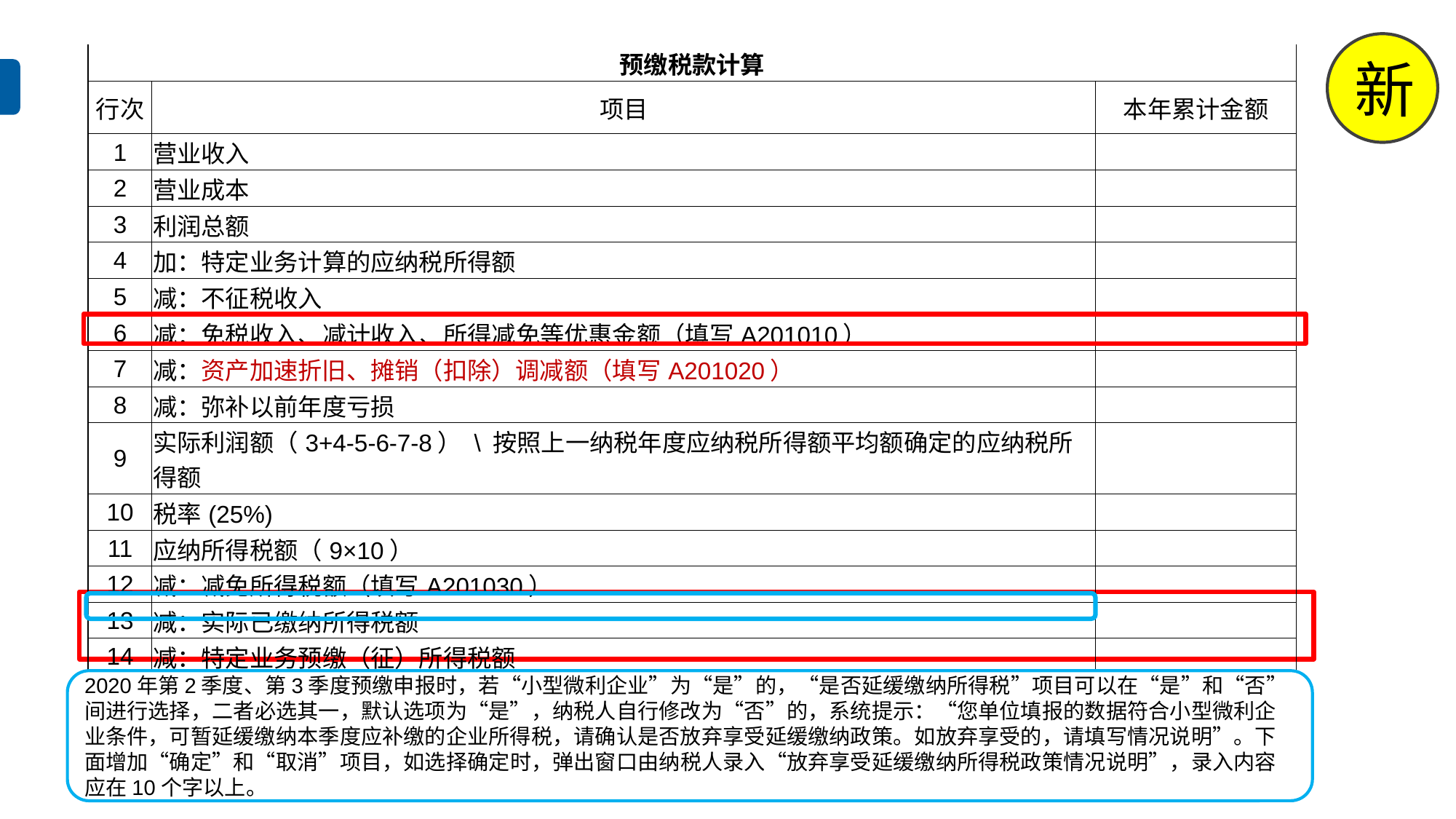

新
| 预缴税款计算 |  |  |
| --- | --- | --- |
| 行次 | 项目 | 本年累计金额 |
| 1 | 营业收入 |  |
| 2 | 营业成本 |  |
| 3 | 利润总额 |  |
| 4 | 加：特定业务计算的应纳税所得额 |  |
| 5 | 减：不征税收入 |  |
| 6 | 减：免税收入、减计收入、所得减免等优惠金额（填写A201010） |  |
| 7 | 减：资产加速折旧、摊销（扣除）调减额（填写A201020） |  |
| 8 | 减：弥补以前年度亏损 |  |
| 9 | 实际利润额（3+4-5-6-7-8） \ 按照上一纳税年度应纳税所得额平均额确定的应纳税所得额 |  |
| 10 | 税率(25%) |  |
| 11 | 应纳所得税额（9×10） |  |
| 12 | 减：减免所得税额（填写A201030） |  |
| 13 | 减：实际已缴纳所得税额 |  |
| 14 | 减：特定业务预缴（征）所得税额 |  |
| L15 | 减：符合条件的小型微利企业延缓缴纳所得税额（是否延缓缴纳所得税　□是　□否） |  |
| 15 | 本期应补（退）所得税额（11-12-13-14-L15） \ 税务机关确定的本期应纳所得税额 |  |

2020年第2季度、第3季度预缴申报时，若“小型微利企业”为“是”的，“是否延缓缴纳所得税”项目可以在“是”和“否”间进行选择，二者必选其一，默认选项为“是”，纳税人自行修改为“否”的，系统提示：“您单位填报的数据符合小型微利企业条件，可暂延缓缴纳本季度应补缴的企业所得税，请确认是否放弃享受延缓缴纳政策。如放弃享受的，请填写情况说明”。下面增加“确定”和“取消”项目，如选择确定时，弹出窗口由纳税人录入“放弃享受延缓缴纳所得税政策情况说明”，录入内容应在10个字以上。